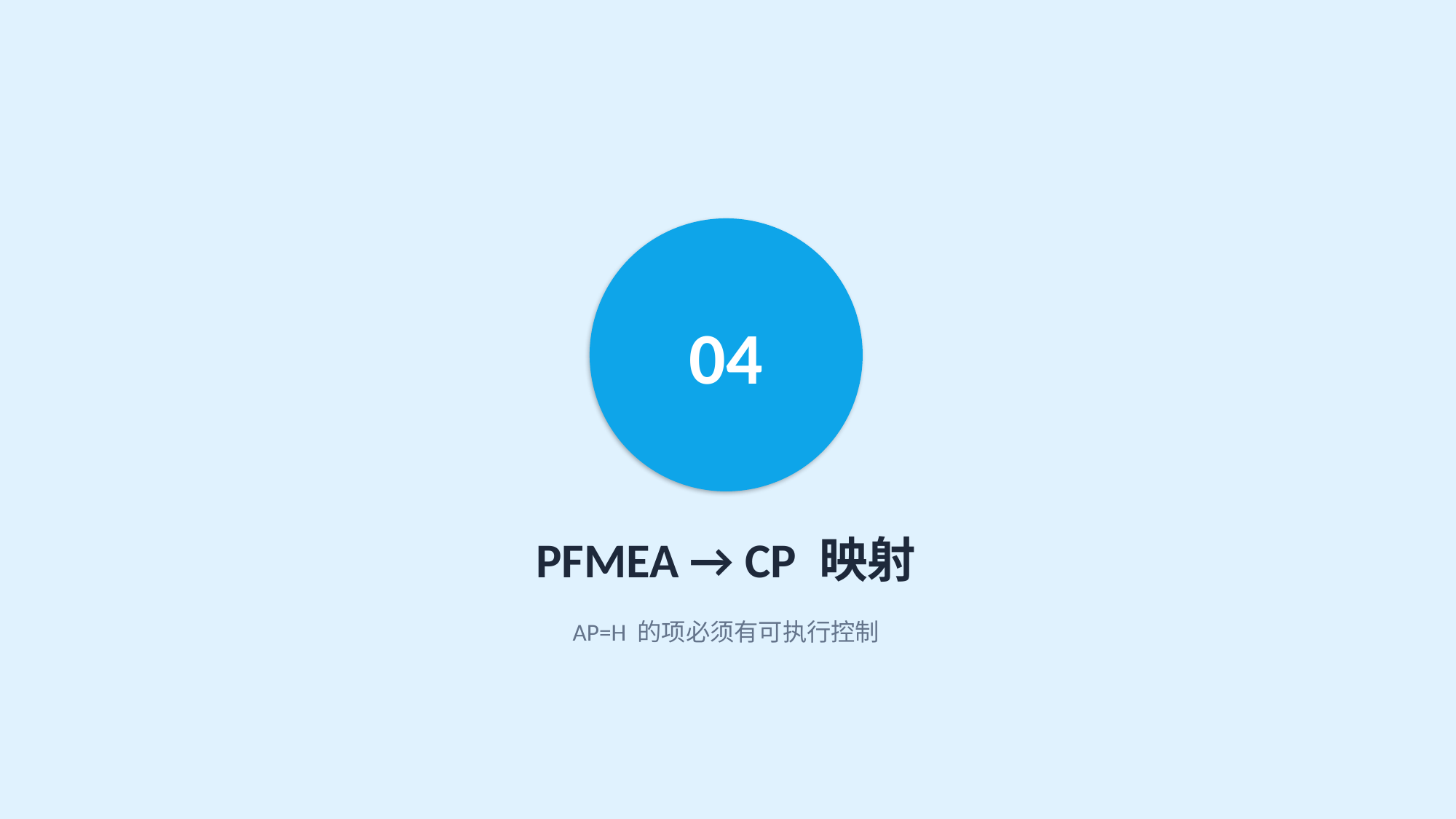

04
PFMEA → CP 映射
AP=H 的项必须有可执行控制